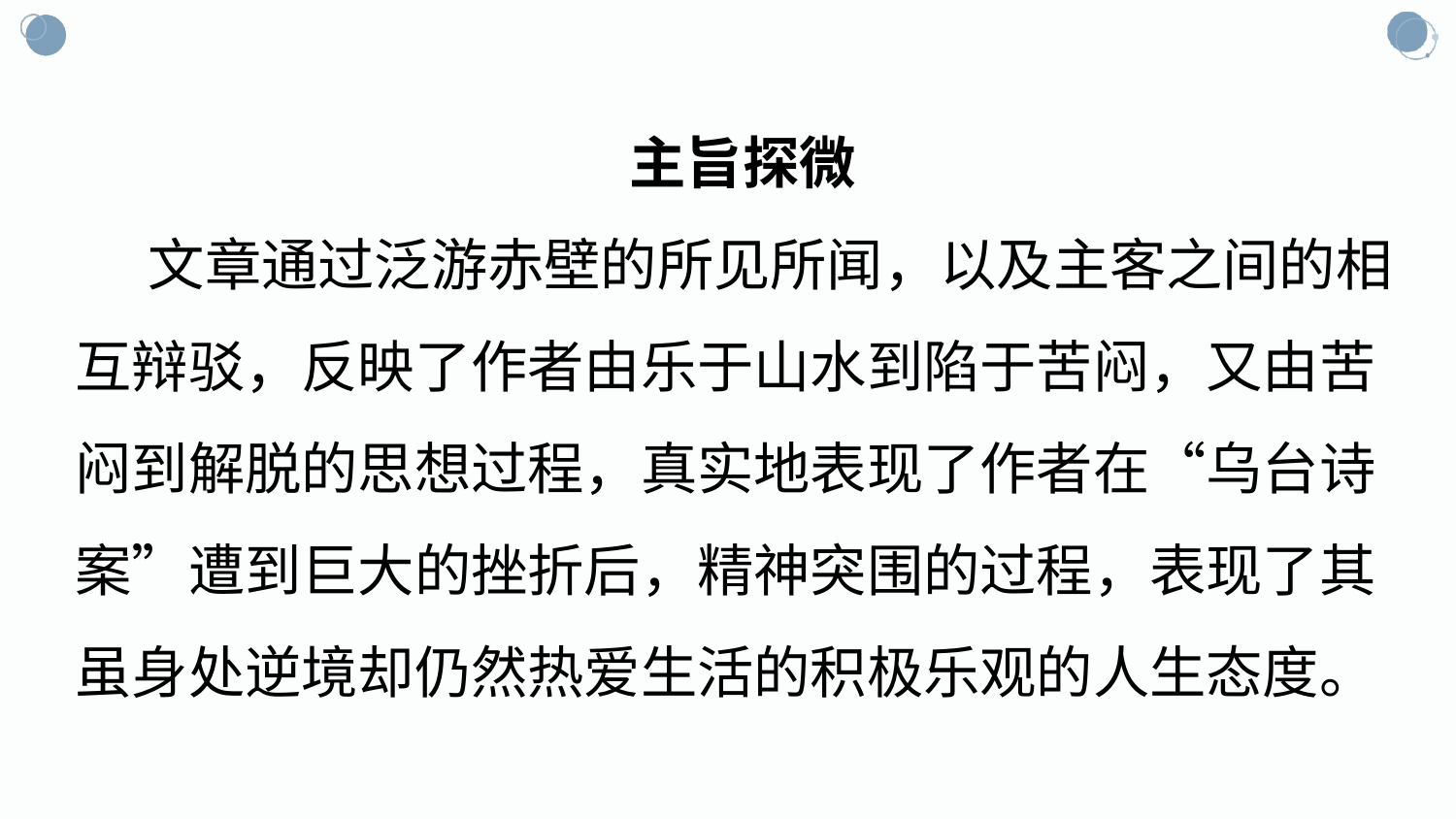

主旨探微
文章通过泛游赤壁的所见所闻，以及主客之间的相互辩驳，反映了作者由乐于山水到陷于苦闷，又由苦闷到解脱的思想过程，真实地表现了作者在“乌台诗案”遭到巨大的挫折后，精神突围的过程，表现了其虽身处逆境却仍然热爱生活的积极乐观的人生态度。